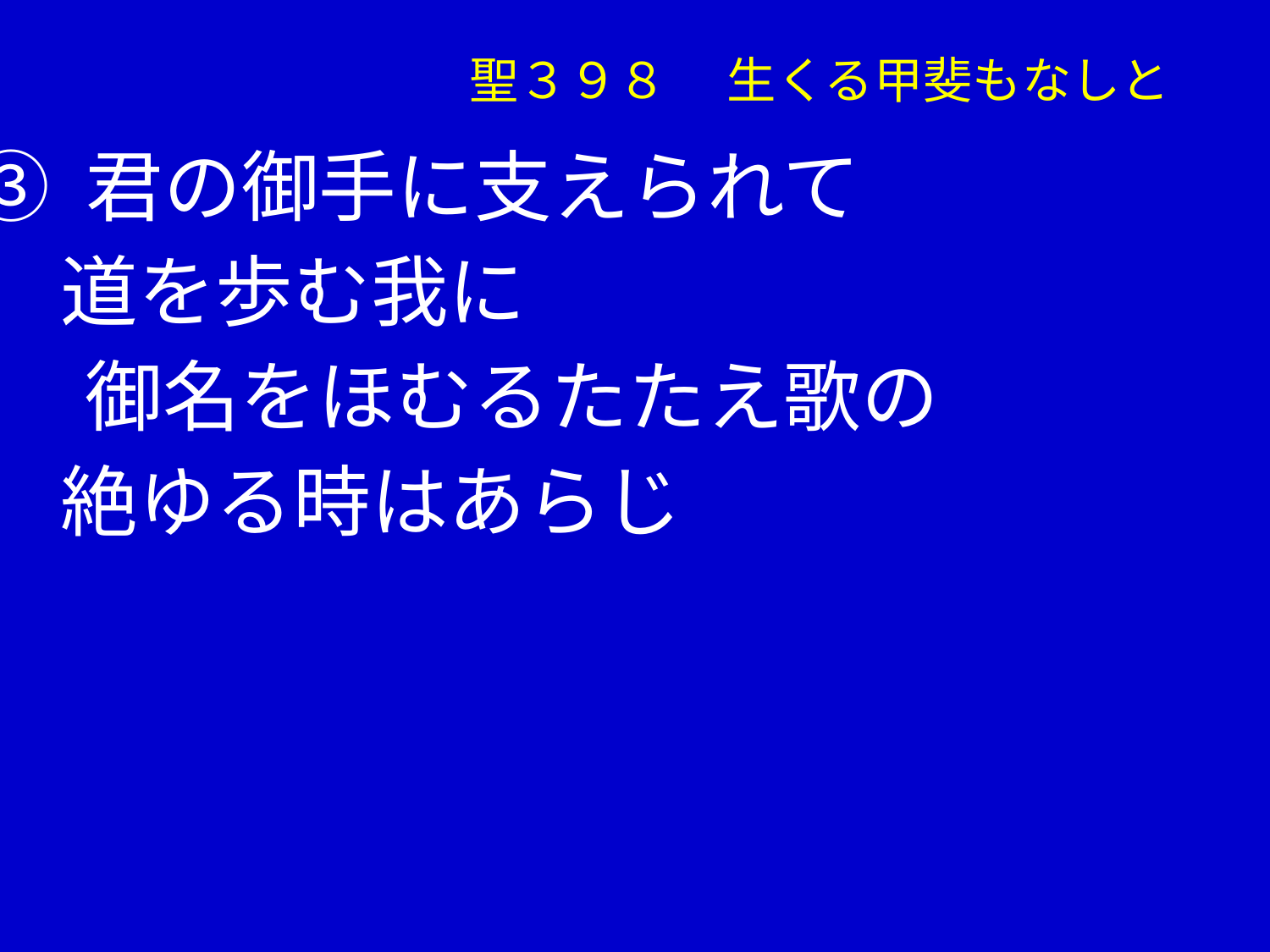

聖３９８ 　生くる甲斐もなしと
③ 君の御手に支えられて
    道を歩む我に
　  御名をほむるたたえ歌の
    絶ゆる時はあらじ